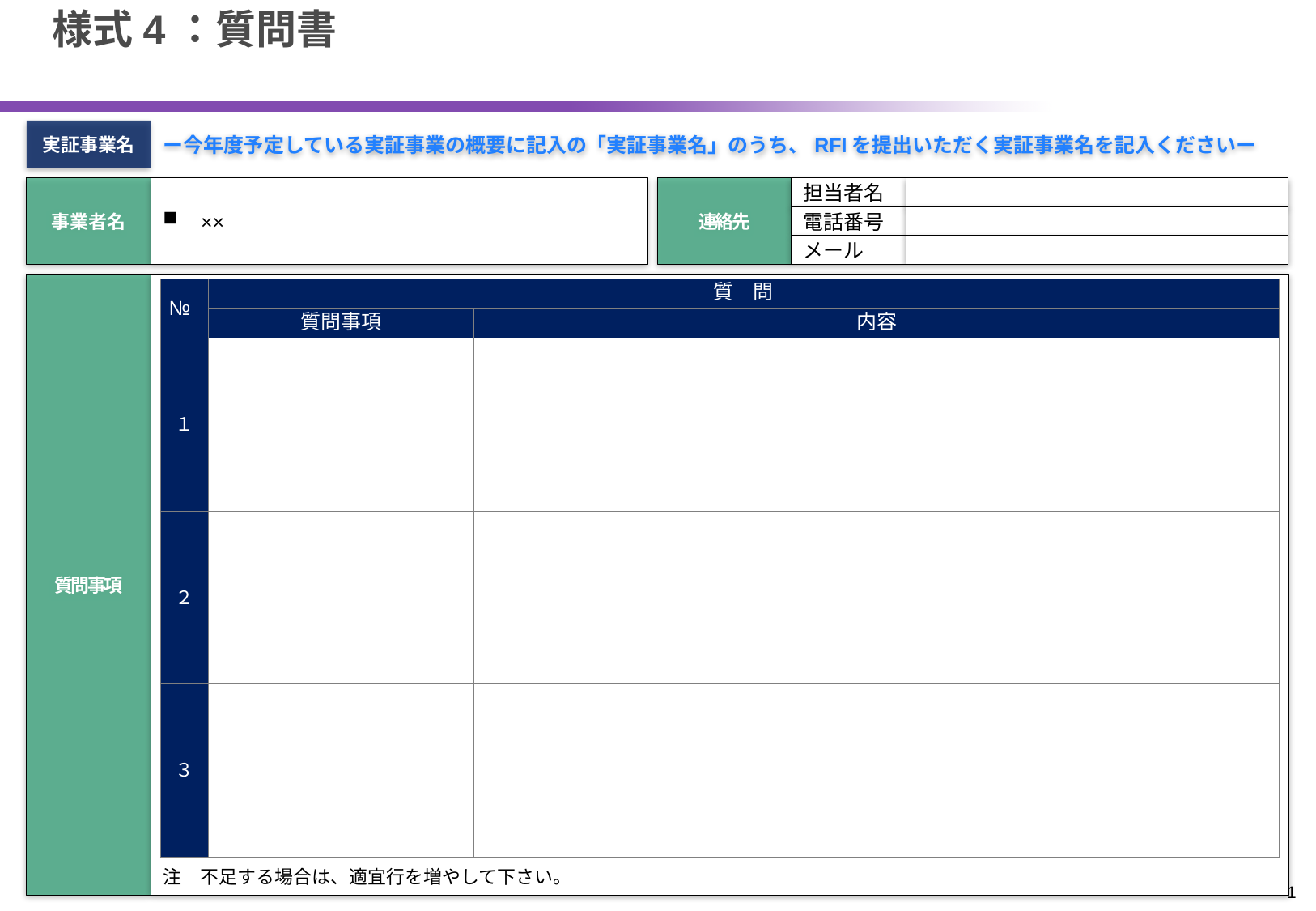

# 様式4：質問書
実証事業名
ー今年度予定している実証事業の概要に記入の「実証事業名」のうち、RFIを提出いただく実証事業名を記入くださいー
事業者名
××
連絡先
担当者名

電話番号

メール

質問事項

| № | 質　問 |  |
| --- | --- | --- |
|  | 質問事項 | 内容 |
| １ |  |  |
| ２ |  |  |
| ３ |  |  |
注　不足する場合は、適宜行を増やして下さい。